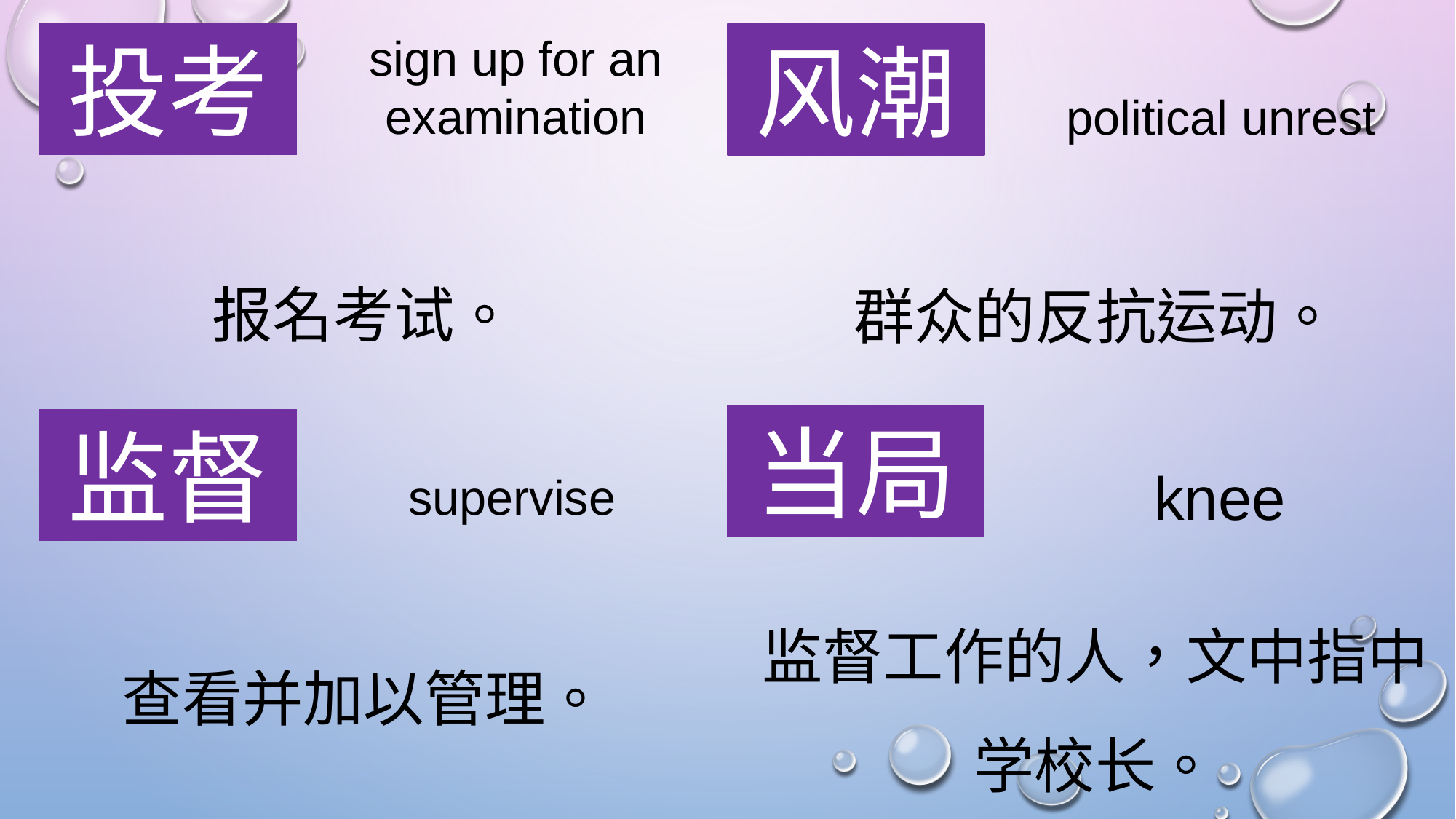

sign up for an examination
投考
风潮
political unrest
报名考试。
群众的反抗运动。
当局
监督
knee
supervise
监督工作的人，文中指中学校长。
查看并加以管理。